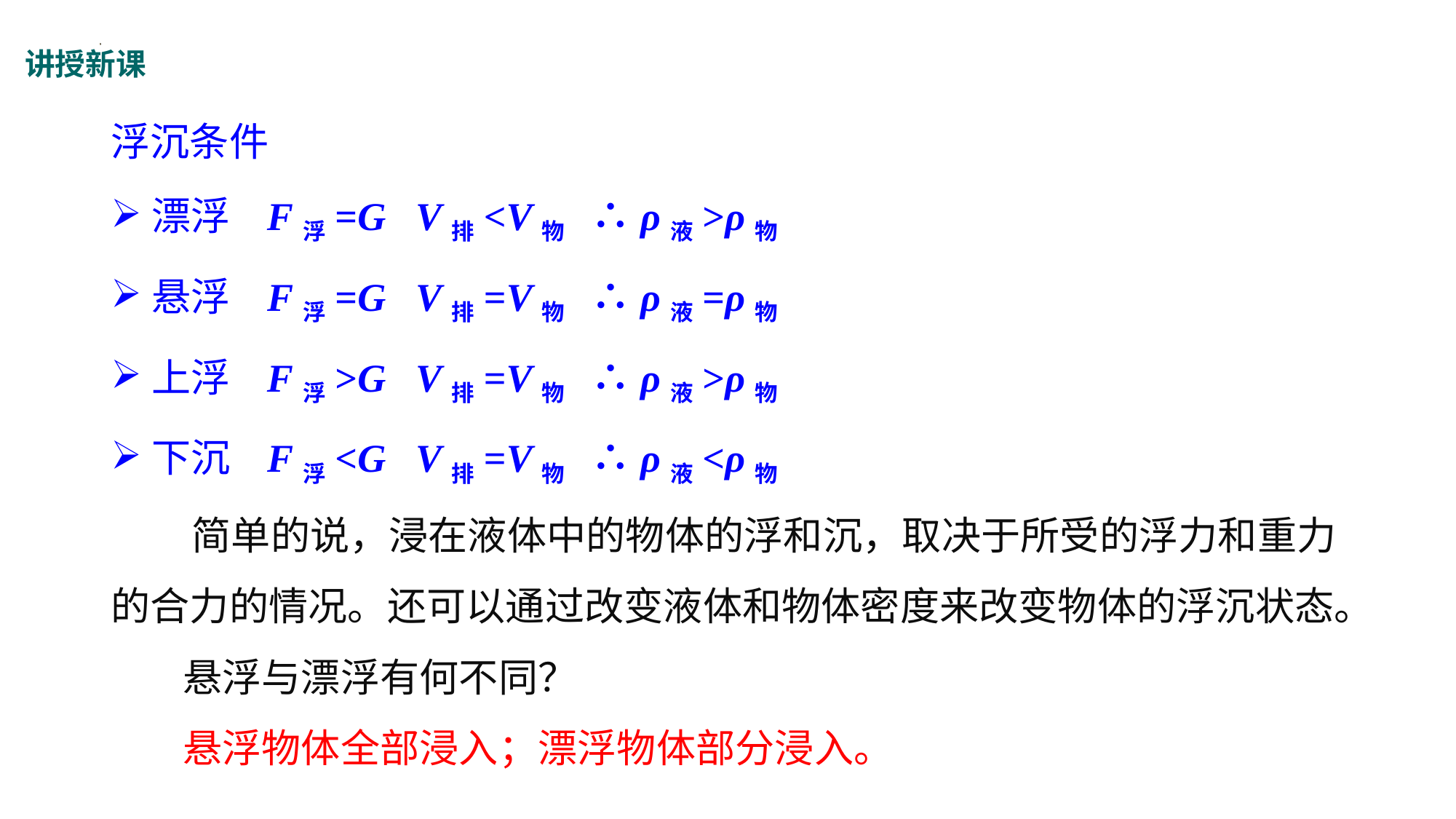

讲授新课
浮沉条件
漂浮   F浮=G   V排<V物   ∴ρ液>ρ物
悬浮   F浮=G   V排=V物   ∴ρ液=ρ物
上浮   F浮>G   V排=V物   ∴ρ液>ρ物
下沉   F浮<G   V排=V物   ∴ρ液<ρ物
        简单的说，浸在液体中的物体的浮和沉，取决于所受的浮力和重力的合力的情况。还可以通过改变液体和物体密度来改变物体的浮沉状态。
       悬浮与漂浮有何不同？
       悬浮物体全部浸入；漂浮物体部分浸入。